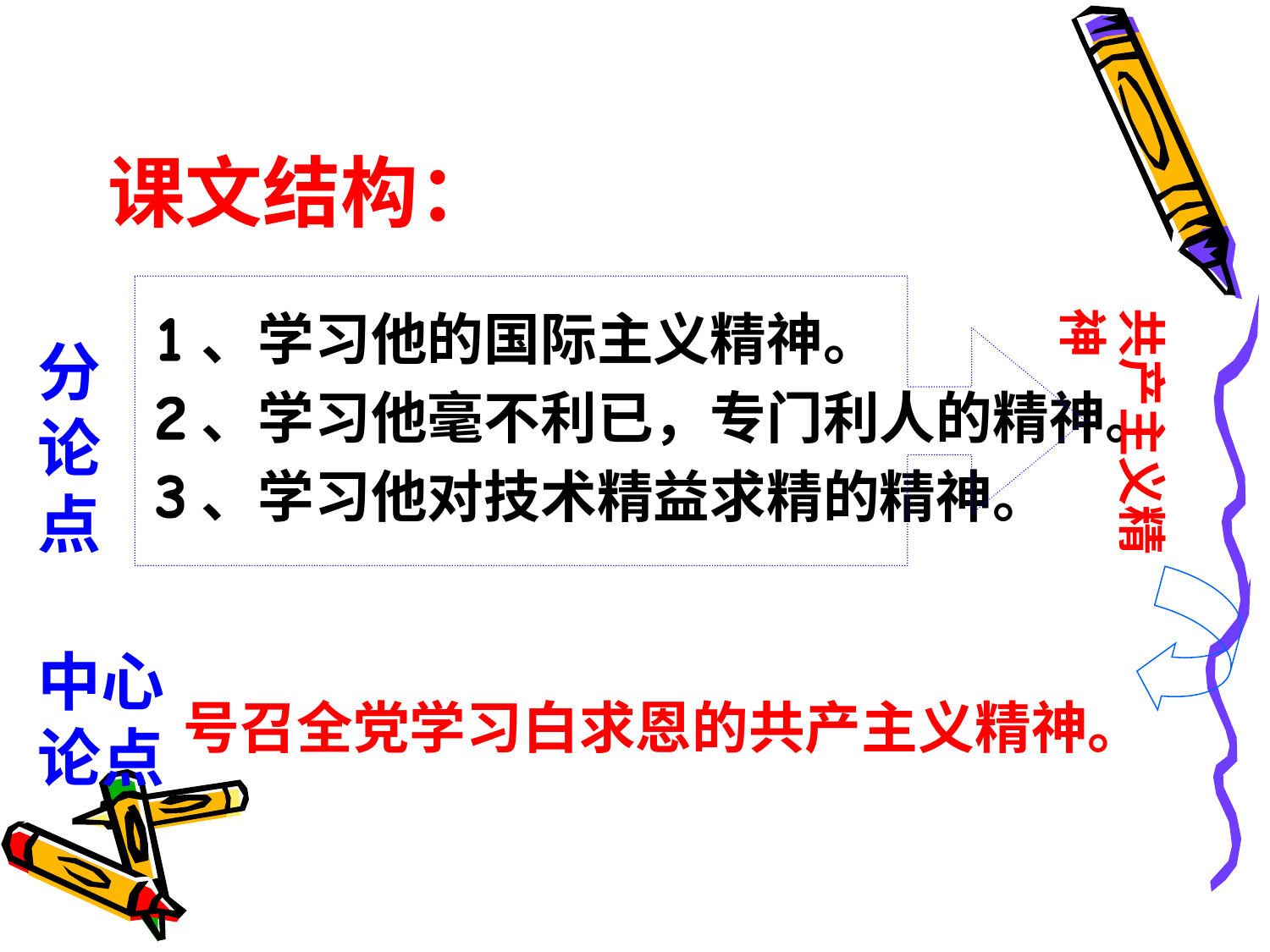

# 课文结构：

 1、学习他的国际主义精神。
 2、学习他毫不利已，专门利人的精神。
 3、学习他对技术精益求精的精神。

共产主义精神
分
论
点

中心
论点
 号召全党学习白求恩的共产主义精神。